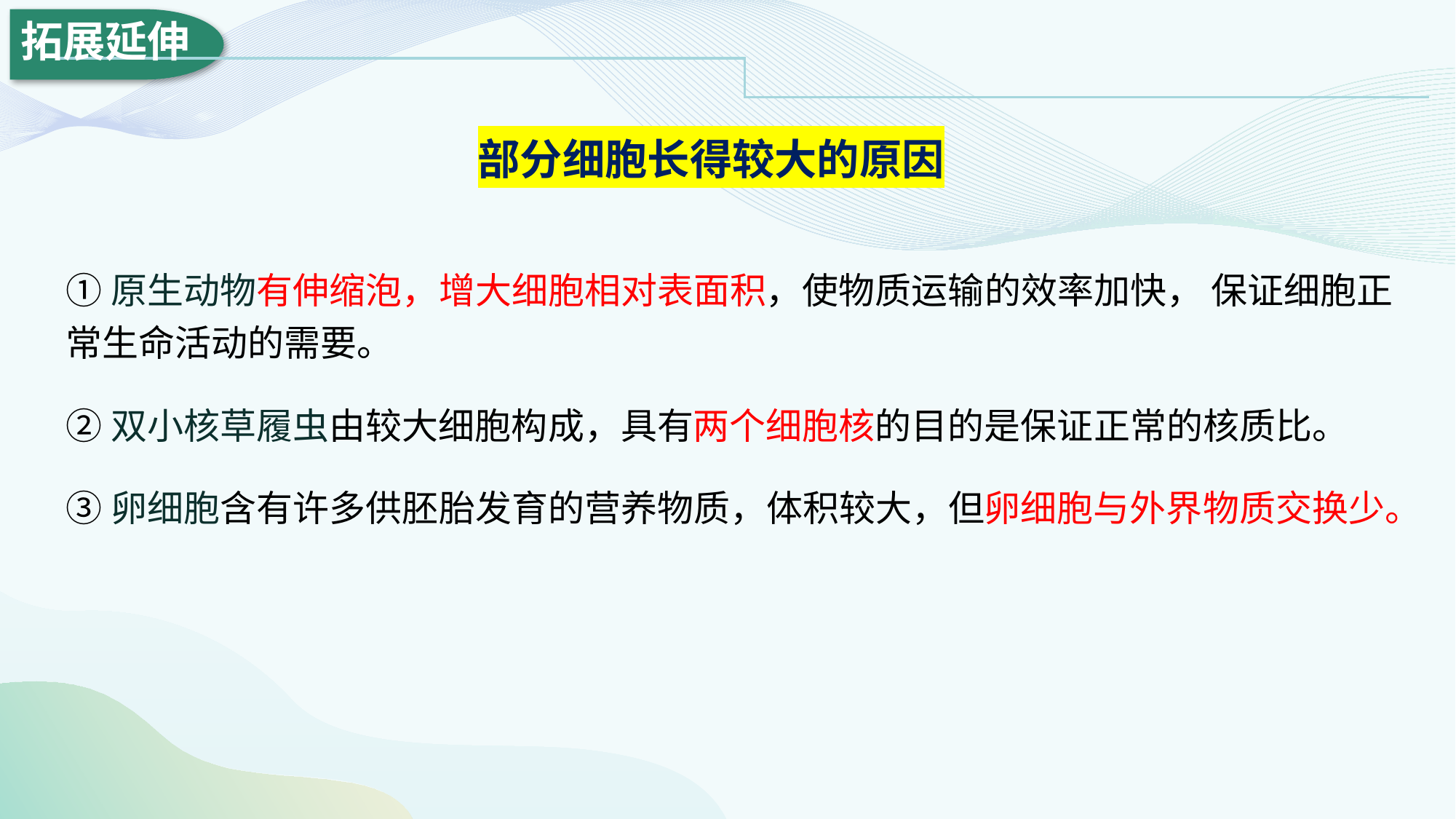

部分细胞长得较大的原因
①原生动物有伸缩泡，增大细胞相对表面积，使物质运输的效率加快， 保证细胞正常生命活动的需要。
②双小核草履虫由较大细胞构成，具有两个细胞核的目的是保证正常的核质比。
③卵细胞含有许多供胚胎发育的营养物质，体积较大，但卵细胞与外界物质交换少。